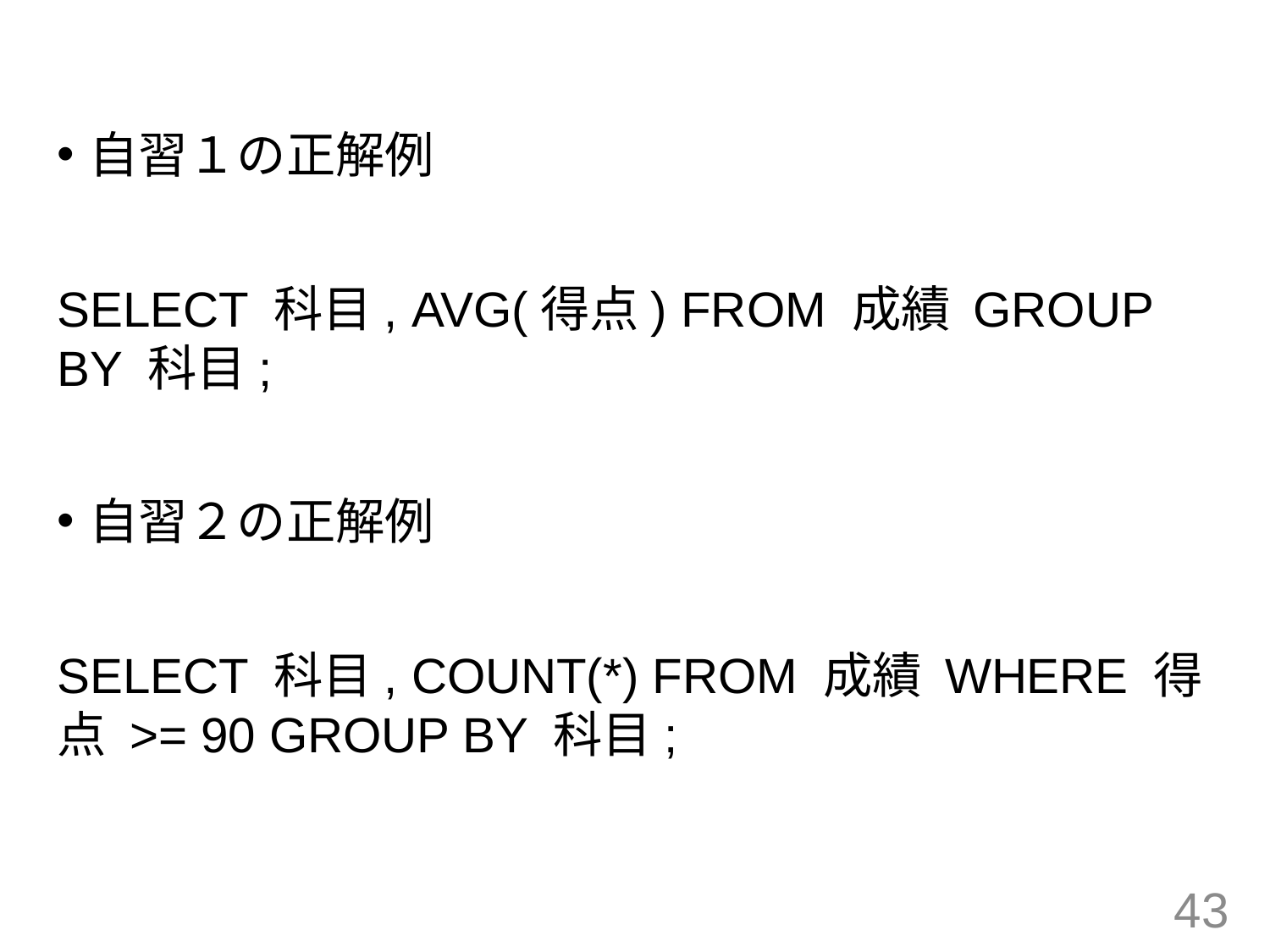

#
自習１の正解例

SELECT 科目, AVG(得点) FROM 成績 GROUP BY 科目;

自習２の正解例

SELECT 科目, COUNT(*) FROM 成績 WHERE 得点 >= 90 GROUP BY 科目;

43